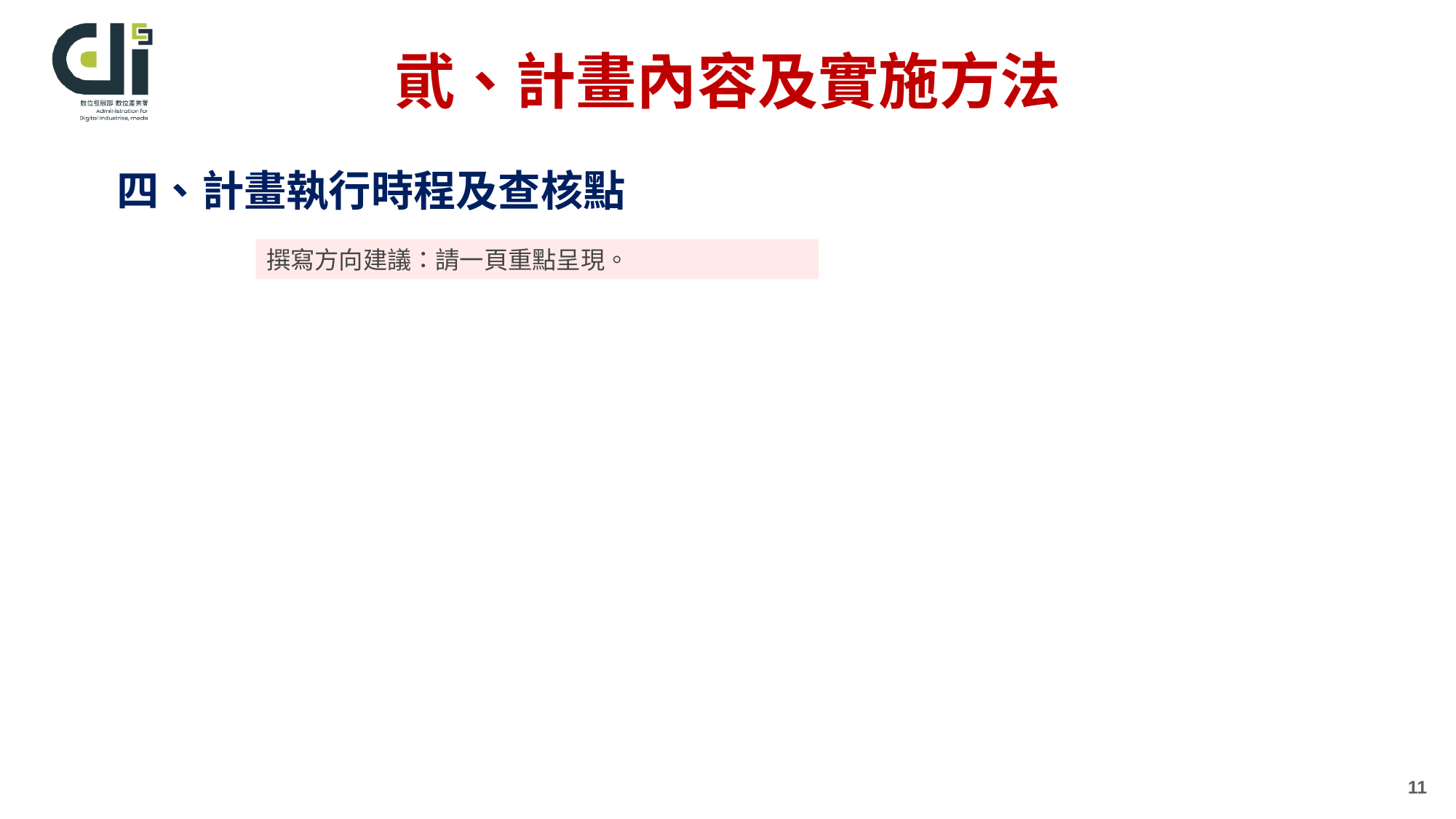

貮、計畫內容及實施方法
四、計畫執行時程及查核點
撰寫方向建議：請一頁重點呈現。
11